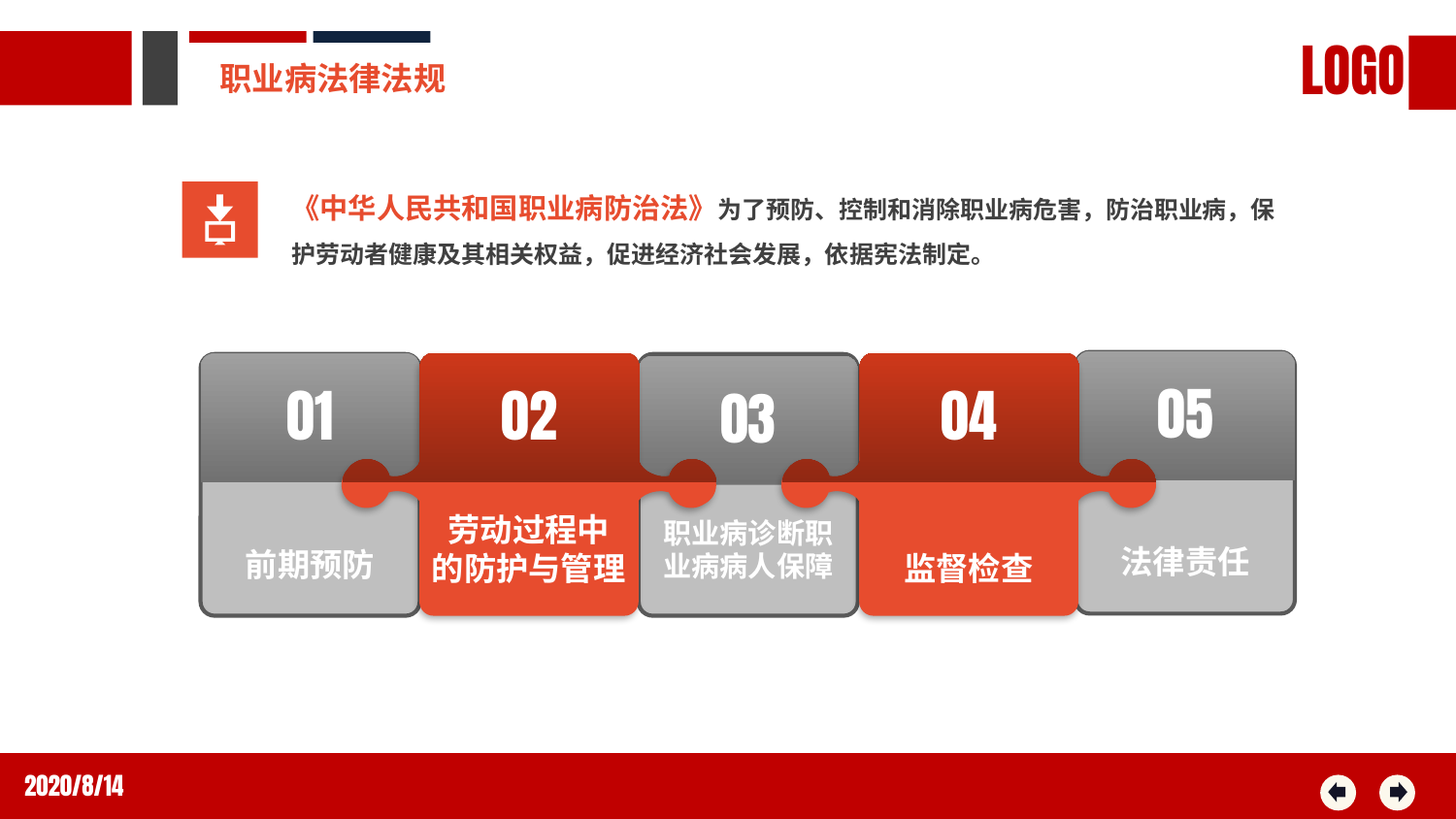

职业病法律法规
《中华人民共和国职业病防治法》为了预防、控制和消除职业病危害，防治职业病，保护劳动者健康及其相关权益，促进经济社会发展，依据宪法制定。

05
法律责任
02
劳动过程中
的防护与管理
04
监督检查
01
前期预防
职业病诊断职业病病人保障
03
2020/8/14